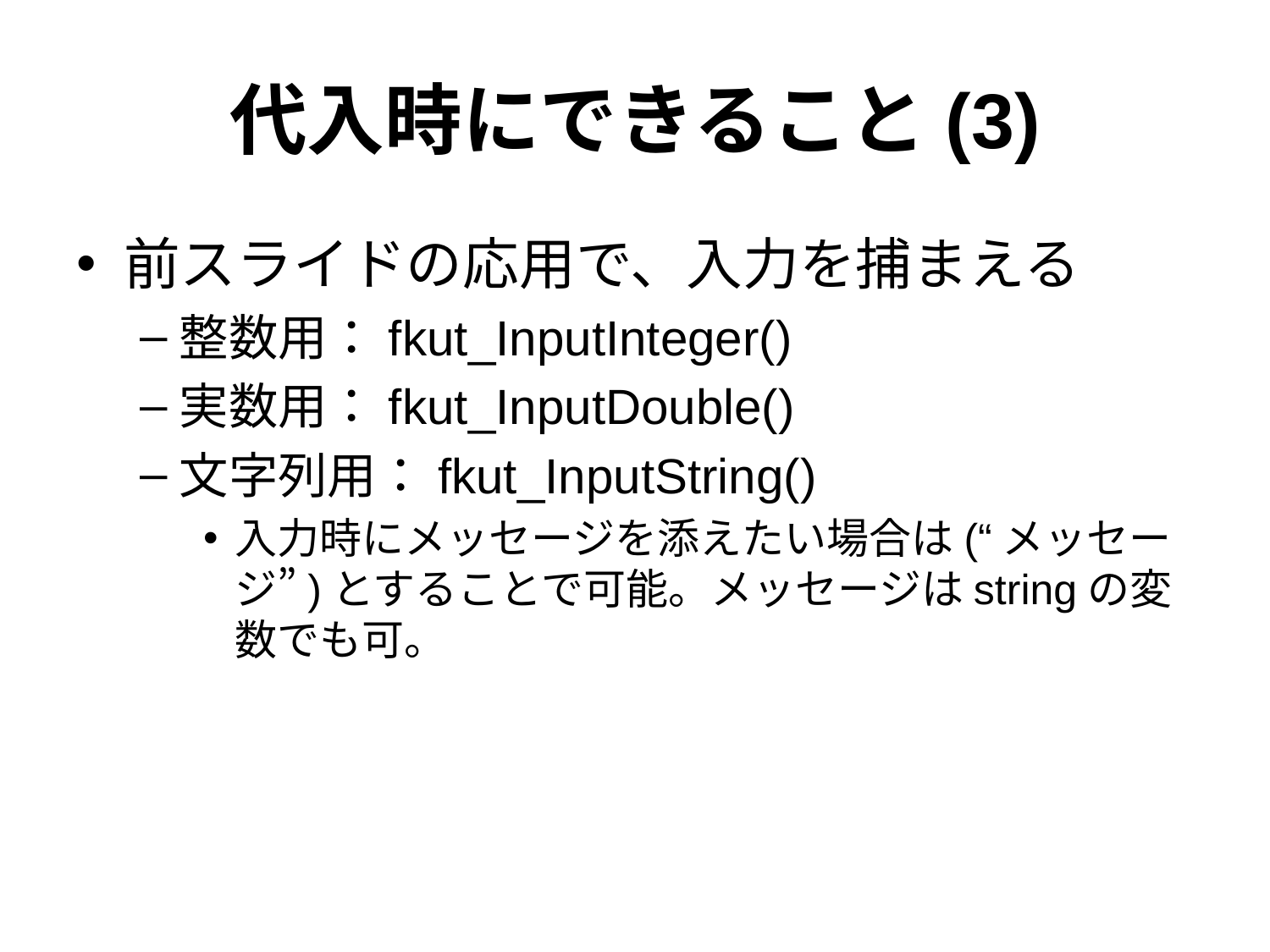

# 代入時にできること(3)
前スライドの応用で、入力を捕まえる
整数用：fkut_InputInteger()
実数用：fkut_InputDouble()
文字列用：fkut_InputString()
入力時にメッセージを添えたい場合は(“メッセージ”)とすることで可能。メッセージはstringの変数でも可。